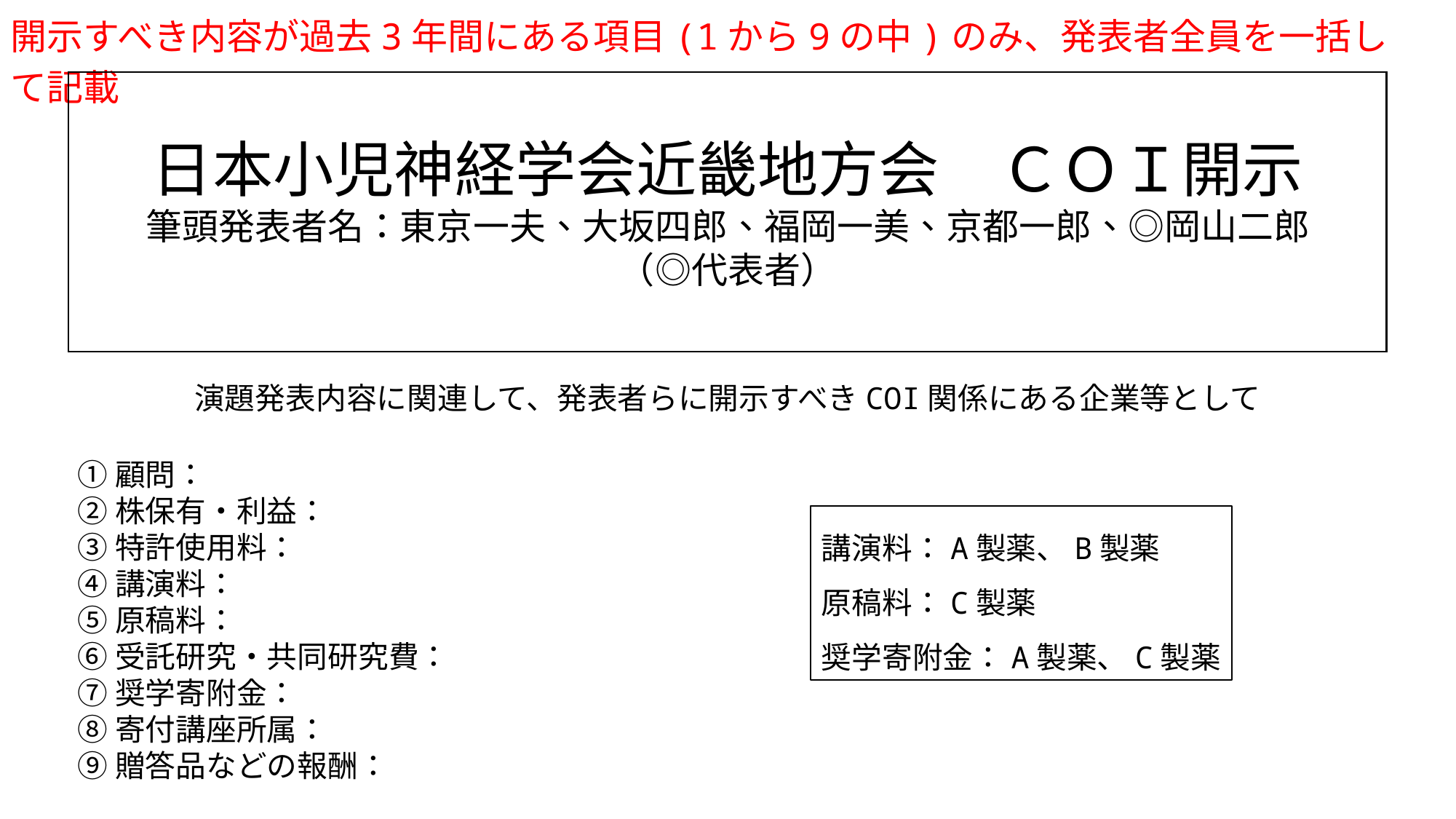

開示すべき内容が過去3年間にある項目(1から9の中)のみ、発表者全員を一括して記載

日本小児神経学会近畿地方会　ＣＯＩ開示
筆頭発表者名：東京一夫、大坂四郎、福岡一美、京都一郎、◎岡山二郎
（◎代表者）
演題発表内容に関連して、発表者らに開示すべきCOI関係にある企業等として
①顧問：
②株保有・利益：
③特許使用料：
④講演料：
⑤原稿料：
⑥受託研究・共同研究費：
⑦奨学寄附金：
⑧寄付講座所属：
⑨贈答品などの報酬：
講演料：A製薬、B製薬
原稿料：C製薬
奨学寄附金：A製薬、C製薬